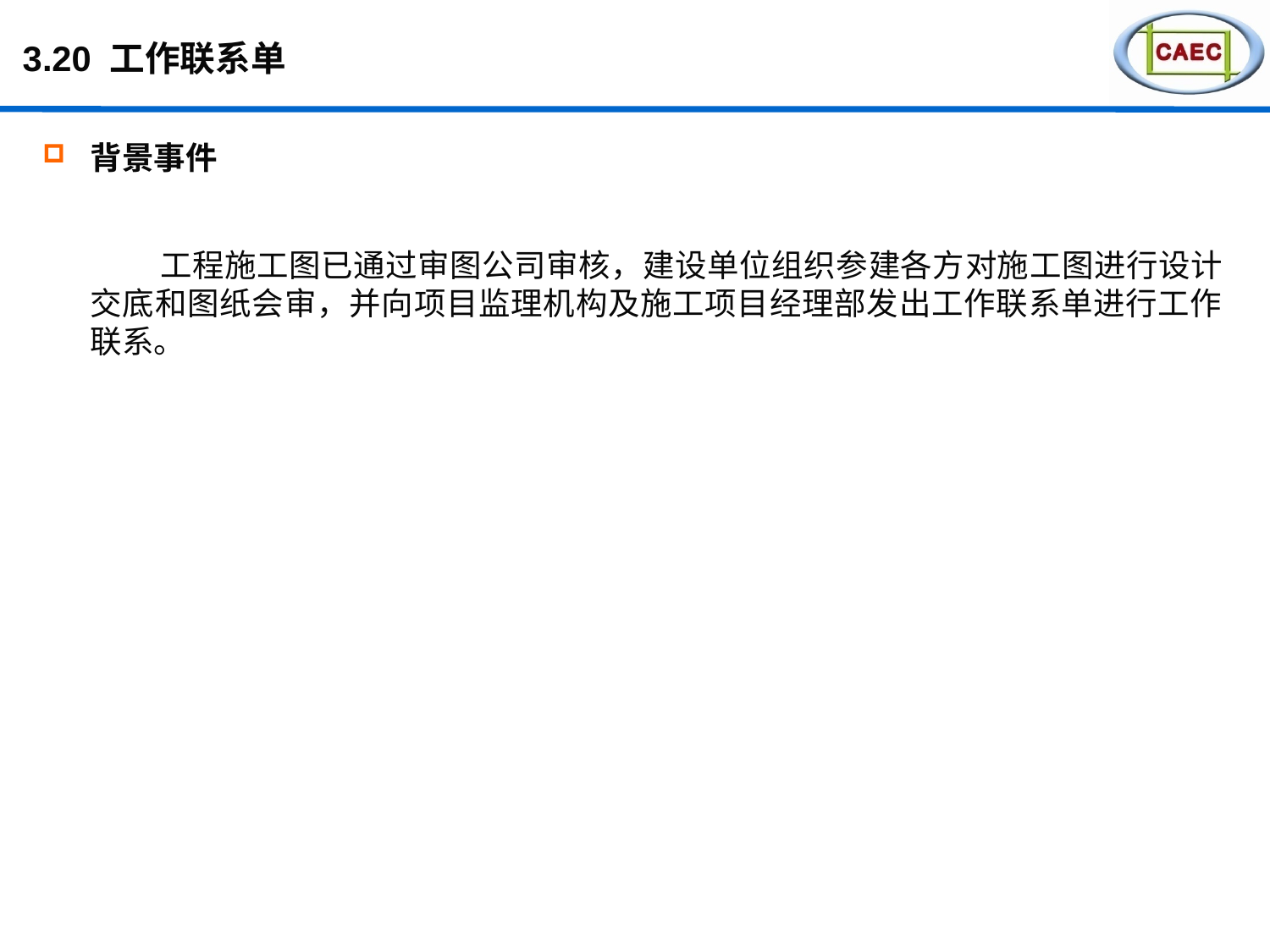

# 3.20 工作联系单
背景事件

工程施工图已通过审图公司审核，建设单位组织参建各方对施工图进行设计交底和图纸会审，并向项目监理机构及施工项目经理部发出工作联系单进行工作联系。